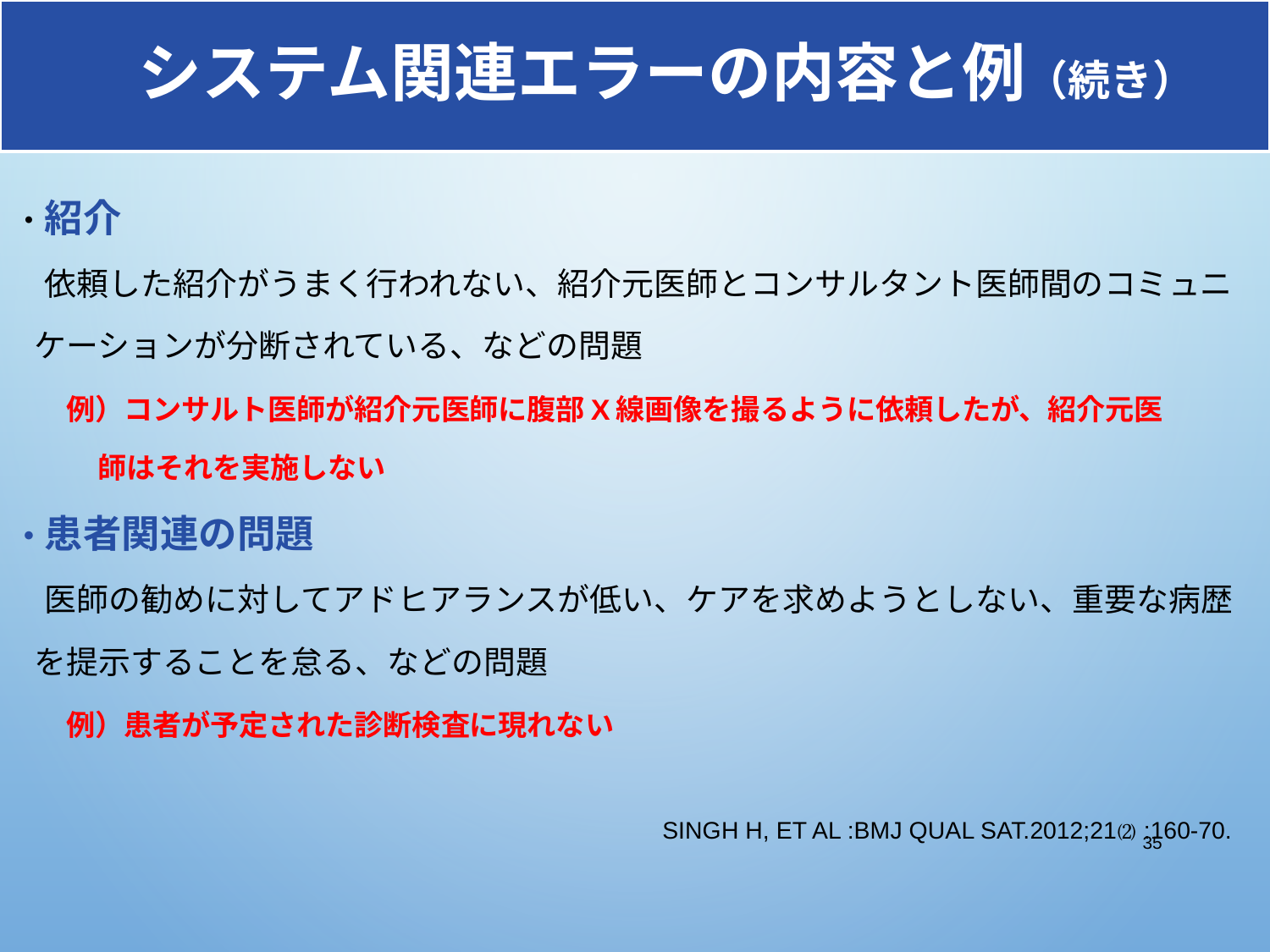

# システム関連エラーの内容と例（続き）
・紹介
　依頼した紹介がうまく行われない、紹介元医師とコンサルタント医師間のコミュニ
  ケーションが分断されている、などの問題
　   例）コンサルト医師が紹介元医師に腹部X線画像を撮るように依頼したが、紹介元医
            師はそれを実施しない
・患者関連の問題
　医師の勧めに対してアドヒアランスが低い、ケアを求めようとしない、重要な病歴
  を提示することを怠る、などの問題
　   例）患者が予定された診断検査に現れない

Singh H, et al :BMJ Qual Sat.2012;21⑵ :160-70.
35